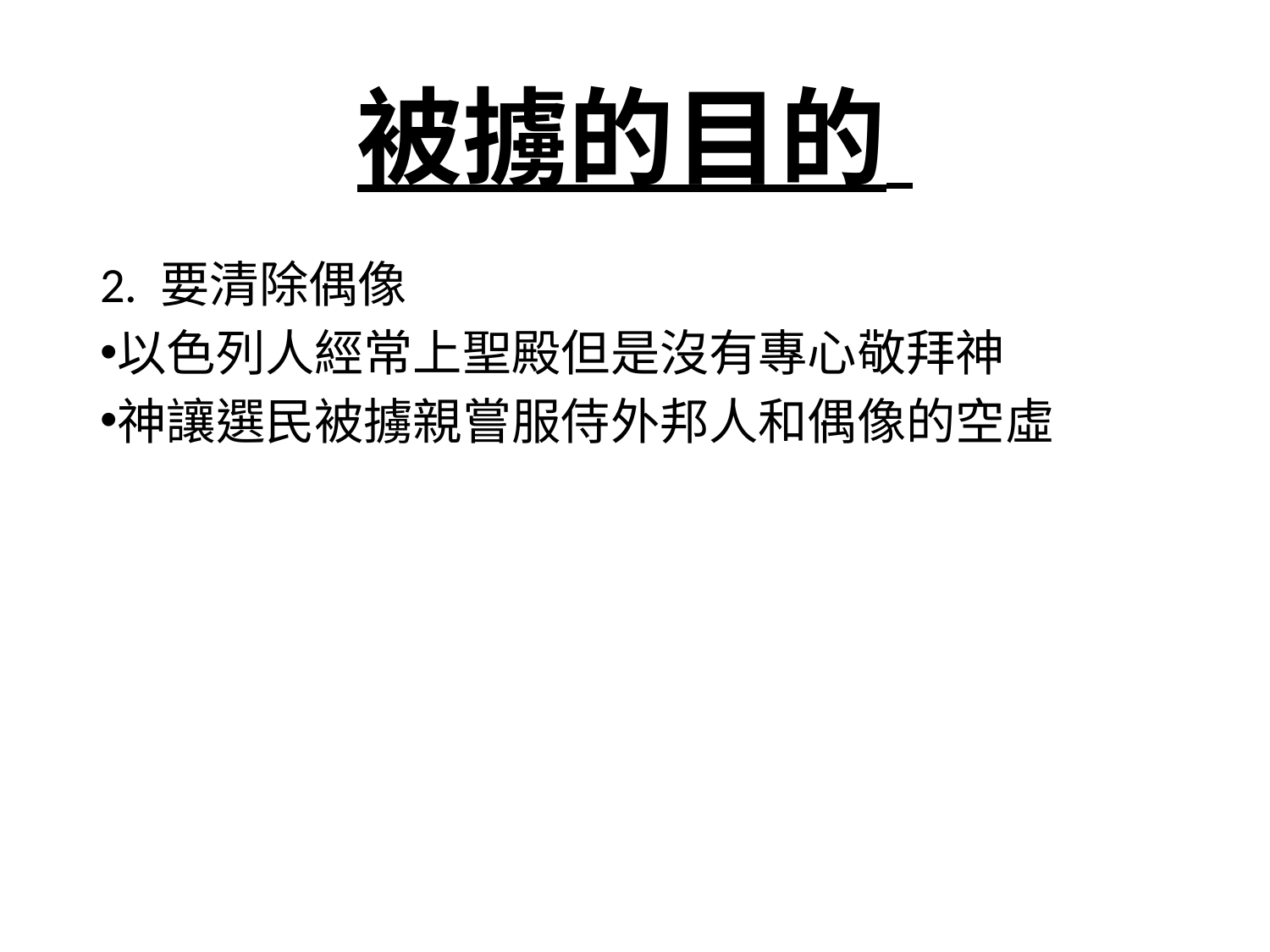

# 被擄的目的
2. 要清除偶像
以色列人經常上聖殿但是沒有專心敬拜神
神讓選民被擄親嘗服侍外邦人和偶像的空虛